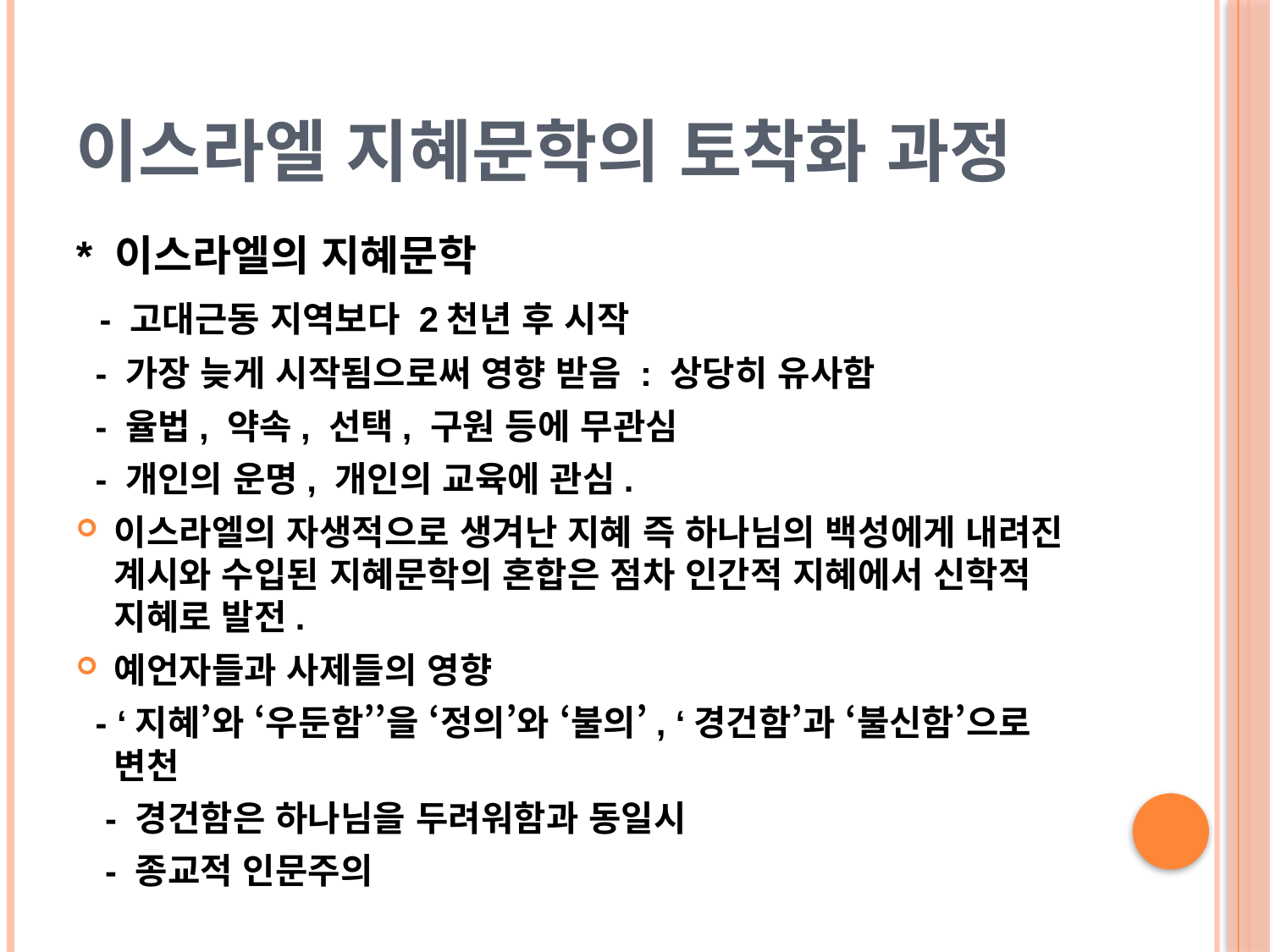

# 이스라엘 지혜문학의 토착화 과정
* 이스라엘의 지혜문학
  - 고대근동 지역보다 2천년 후 시작
  - 가장 늦게 시작됨으로써 영향 받음 : 상당히 유사함
  - 율법, 약속, 선택, 구원 등에 무관심
  - 개인의 운명, 개인의 교육에 관심.
이스라엘의 자생적으로 생겨난 지혜 즉 하나님의 백성에게 내려진 계시와 수입된 지혜문학의 혼합은 점차 인간적 지혜에서 신학적 지혜로 발전.
예언자들과 사제들의 영향
  - ‘지혜’와 ‘우둔함’’을 ‘정의’와 ‘불의’, ‘경건함’과 ‘불신함’으로 변천
   - 경건함은 하나님을 두려워함과 동일시
   - 종교적 인문주의